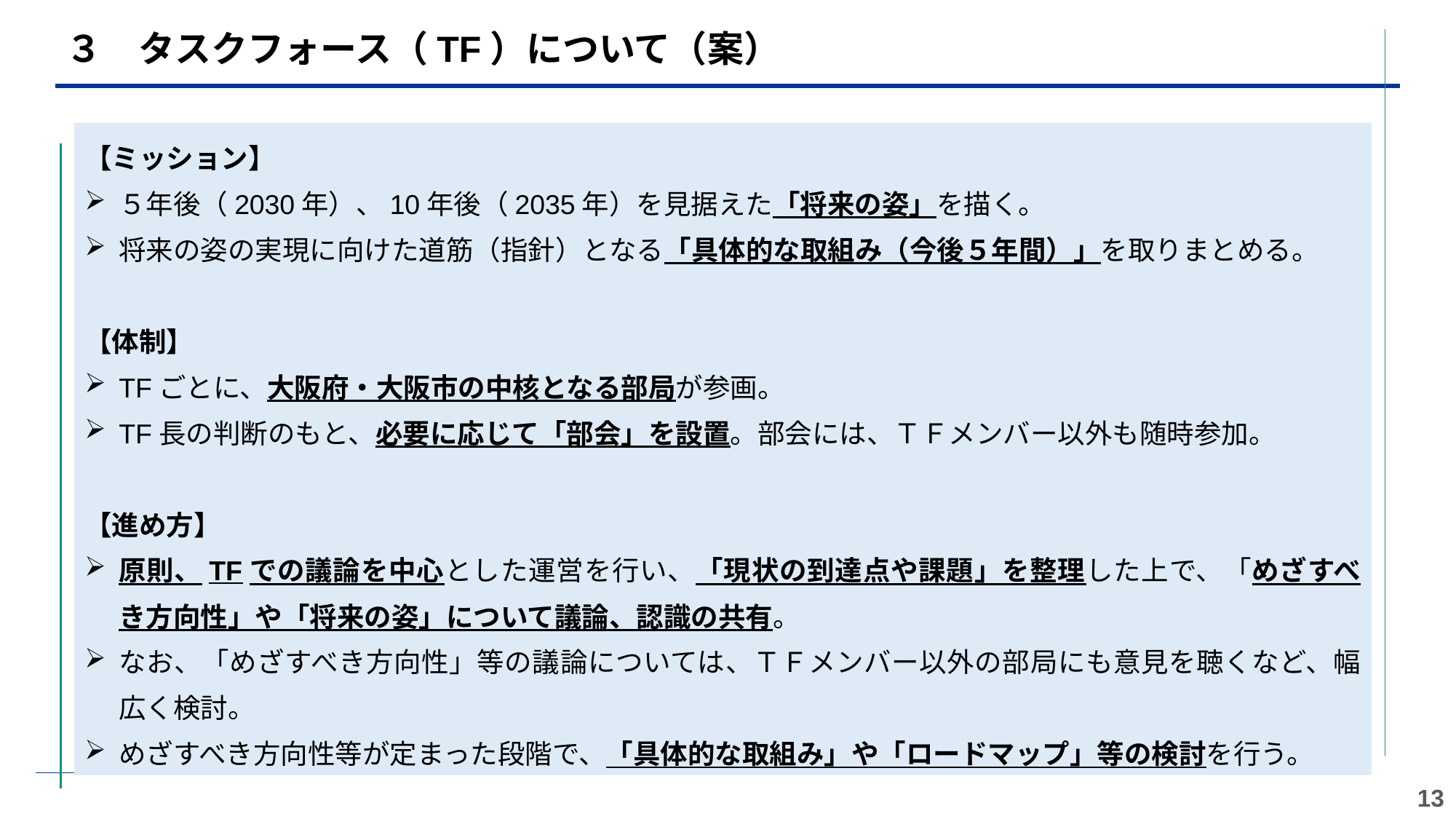

３　タスクフォース（TF）について（案）
【ミッション】
５年後（2030年）、10年後（2035年）を見据えた「将来の姿」を描く。
将来の姿の実現に向けた道筋（指針）となる「具体的な取組み（今後５年間）」を取りまとめる。

【体制】
TFごとに、大阪府・大阪市の中核となる部局が参画。
TF長の判断のもと、必要に応じて「部会」を設置。部会には、ＴＦメンバー以外も随時参加。

【進め方】
原則、TFでの議論を中心とした運営を行い、「現状の到達点や課題」を整理した上で、「めざすべき方向性」や「将来の姿」について議論、認識の共有。
なお、「めざすべき方向性」等の議論については、ＴＦメンバー以外の部局にも意見を聴くなど、幅広く検討。
めざすべき方向性等が定まった段階で、「具体的な取組み」や「ロードマップ」等の検討を行う。
13